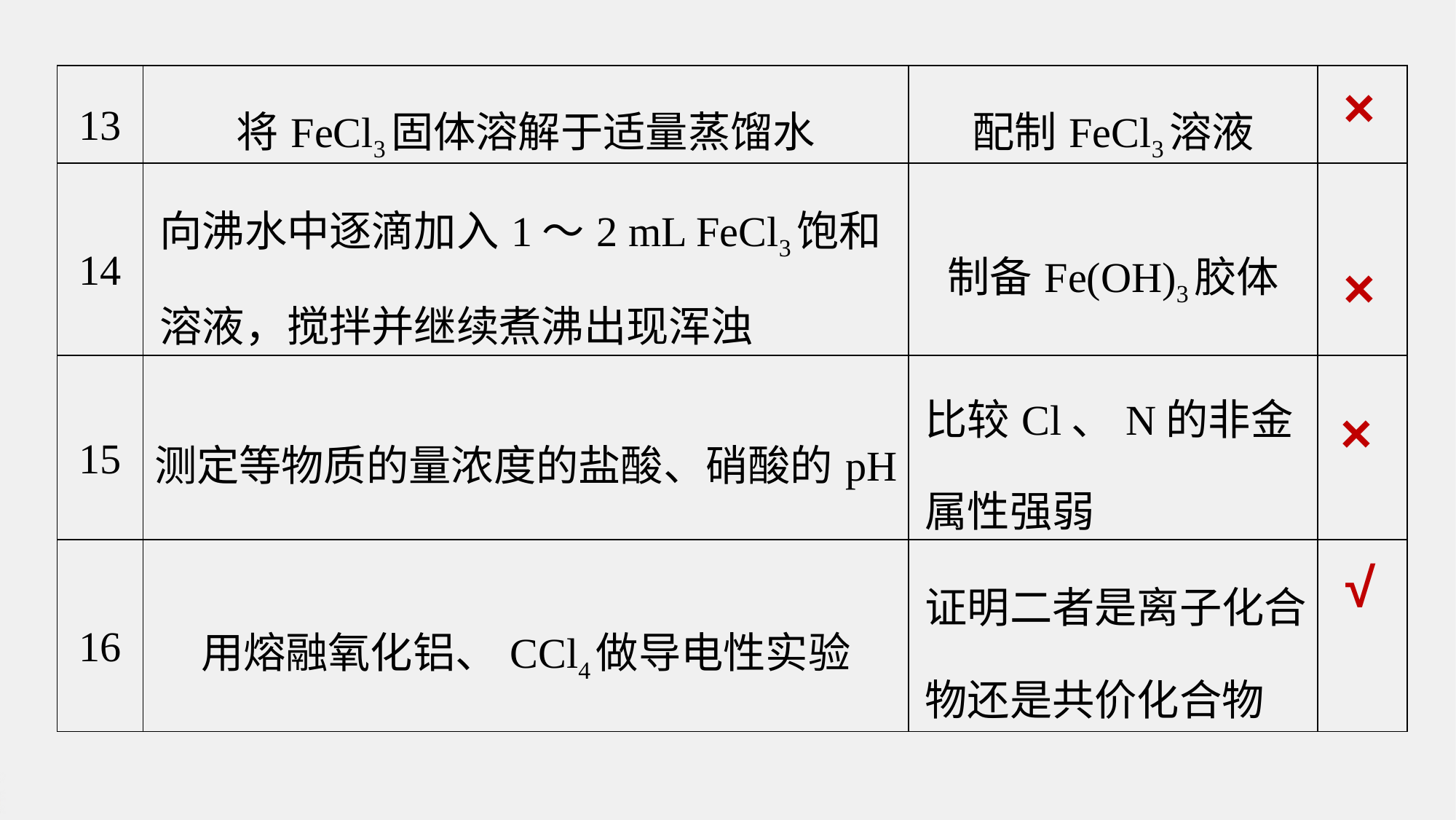

| 13 | 将FeCl3固体溶解于适量蒸馏水 | 配制FeCl3溶液 |  |
| --- | --- | --- | --- |
| 14 | 向沸水中逐滴加入1～2 mL FeCl3饱和溶液，搅拌并继续煮沸出现浑浊 | 制备Fe(OH)3胶体 |  |
| 15 | 测定等物质的量浓度的盐酸、硝酸的pH | 比较Cl、N的非金属性强弱 |  |
| 16 | 用熔融氧化铝、CCl4做导电性实验 | 证明二者是离子化合物还是共价化合物 |  |
×
×
×
√